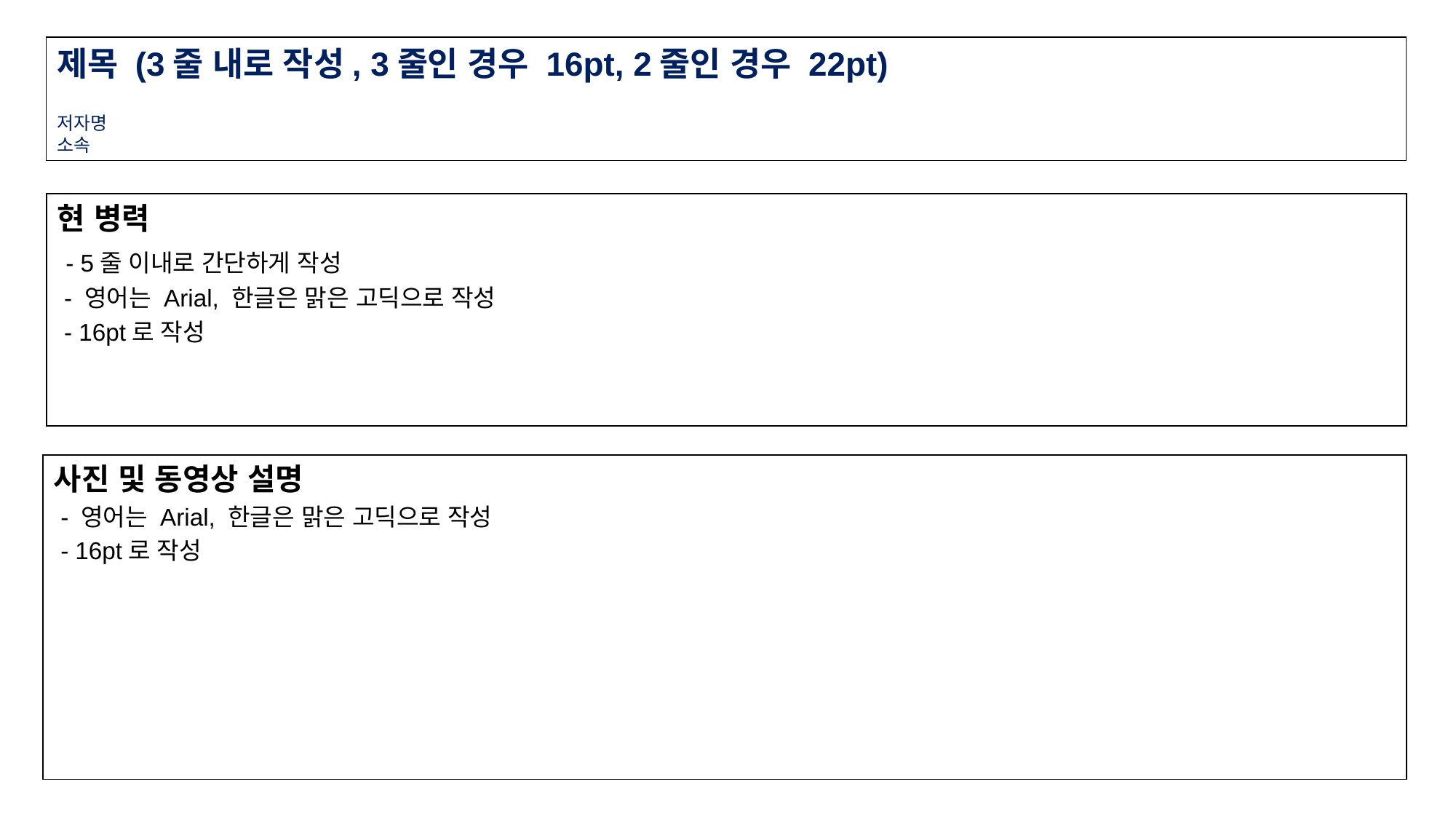

제목 (3줄 내로 작성, 3줄인 경우 16pt, 2줄인 경우 22pt)

저자명
소속
현 병력
 - 5줄 이내로 간단하게 작성
 - 영어는 Arial, 한글은 맑은 고딕으로 작성
 - 16pt로 작성

사진 및 동영상 설명
 - 영어는 Arial, 한글은 맑은 고딕으로 작성
 - 16pt로 작성